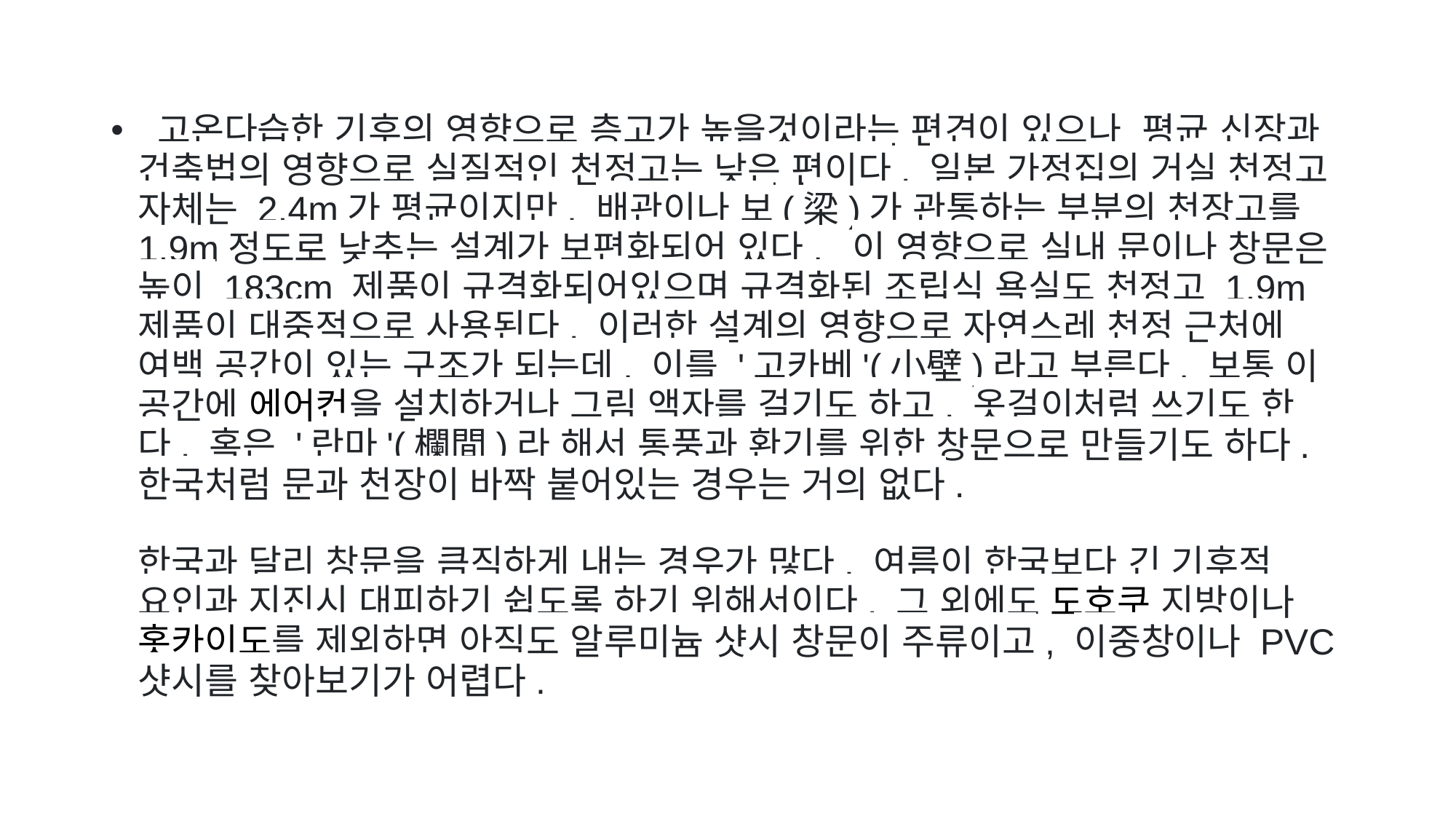

고온다습한 기후의 영향으로 층고가 높을것이라는 편견이 있으나  평균 신장과 건축법의 영향으로 실질적인 천정고는 낮은 편이다. 일본 가정집의 거실 천정고 자체는 2.4m가 평균이지만, 배관이나 보(梁)가 관통하는 부분의 천장고를 1.9m정도로 낮추는 설계가 보편화되어 있다.  이 영향으로 실내 문이나 창문은 높이 183cm 제품이 규격화되어있으며 규격화된 조립식 욕실도 천정고 1.9m 제품이 대중적으로 사용된다. 이러한 설계의 영향으로 자연스레 천정 근처에 여백 공간이 있는 구조가 되는데, 이를 '고카베'(小壁)라고 부른다. 보통 이 공간에 에어컨을 설치하거나 그림 액자를 걸기도 하고, 옷걸이처럼 쓰기도 한다. 혹은 '란마'(欄間)라 해서 통풍과 환기를 위한 창문으로 만들기도 하다. 한국처럼 문과 천장이 바짝 붙어있는 경우는 거의 없다.
한국과 달리 창문을 큼직하게 내는 경우가 많다. 여름이 한국보다 긴 기후적 요인과 지진시 대피하기 쉽도록 하기 위해서이다. 그 외에도 도호쿠 지방이나 홋카이도를 제외하면 아직도 알루미늄 샷시 창문이 주류이고, 이중창이나 PVC 샷시를 찾아보기가 어렵다.